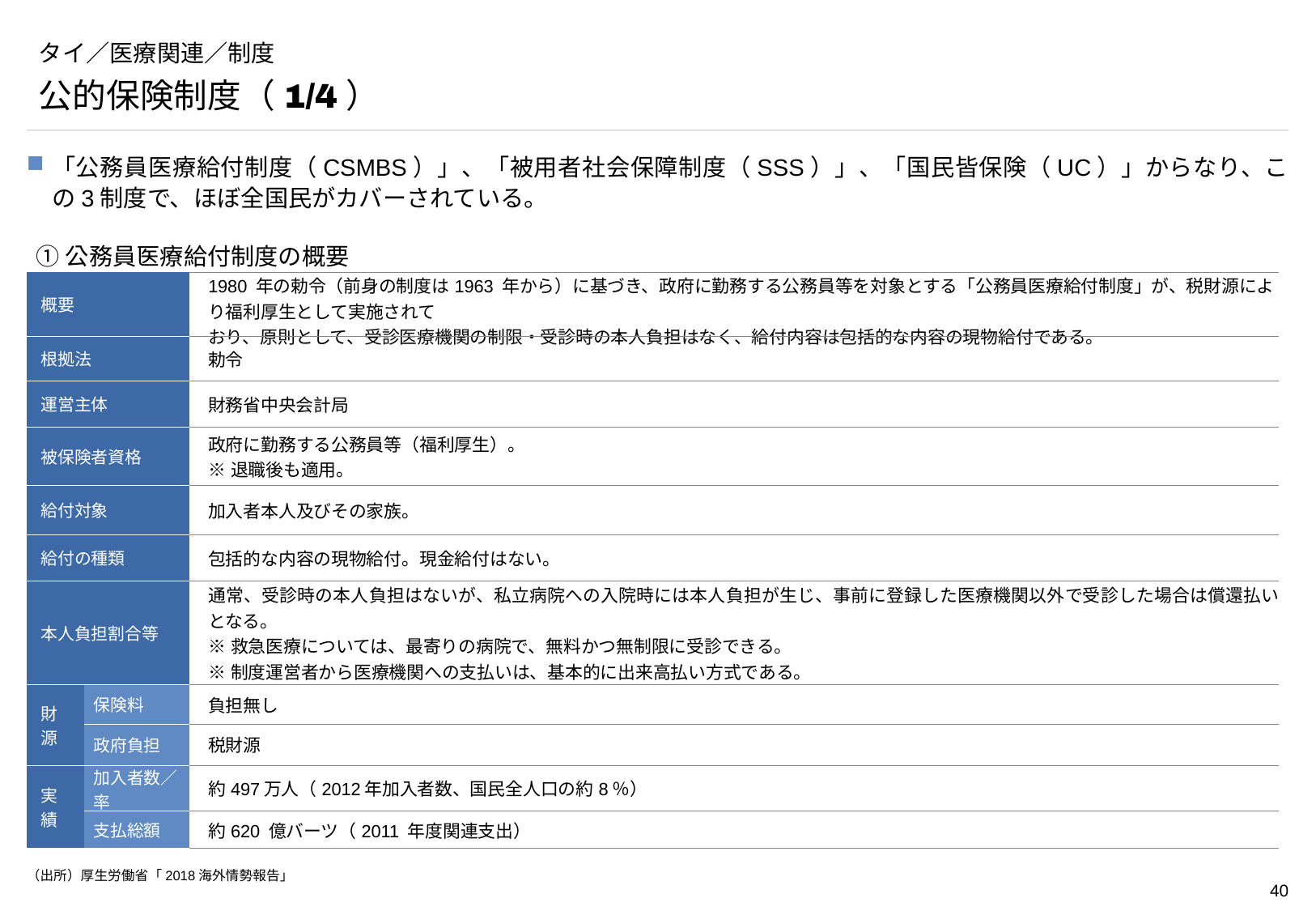

# タイ／医療関連／制度
公的保険制度（1/4）
「公務員医療給付制度（CSMBS）」、「被用者社会保障制度（SSS）」、「国民皆保険（UC）」からなり、この3制度で、ほぼ全国民がカバーされている。
①公務員医療給付制度の概要
| 概要 |  | 1980 年の勅令（前身の制度は1963 年から）に基づき、政府に勤務する公務員等を対象とする「公務員医療給付制度」が、税財源により福利厚生として実施されて おり、原則として、受診医療機関の制限・受診時の本人負担はなく、給付内容は包括的な内容の現物給付である。 |
| --- | --- | --- |
| 根拠法 |  | 勅令 |
| 運営主体 |  | 財務省中央会計局 |
| 被保険者資格 |  | 政府に勤務する公務員等（福利厚生）。 ※退職後も適用。 |
| 給付対象 |  | 加入者本人及びその家族。 |
| 給付の種類 |  | 包括的な内容の現物給付。現金給付はない。 |
| 本人負担割合等 |  | 通常、受診時の本人負担はないが、私立病院への入院時には本人負担が生じ、事前に登録した医療機関以外で受診した場合は償還払いとなる。 ※救急医療については、最寄りの病院で、無料かつ無制限に受診できる。 ※制度運営者から医療機関への支払いは、基本的に出来高払い方式である。 |
| 財　源 | 保険料 | 負担無し |
|  | 政府負担 | 税財源 |
| 実　績 | 加入者数／率 | 約497万人（2012年加入者数、国民全人口の約8％） |
|  | 支払総額 | 約620 億バーツ（2011 年度関連支出） |
（出所）厚生労働省「2018海外情勢報告」